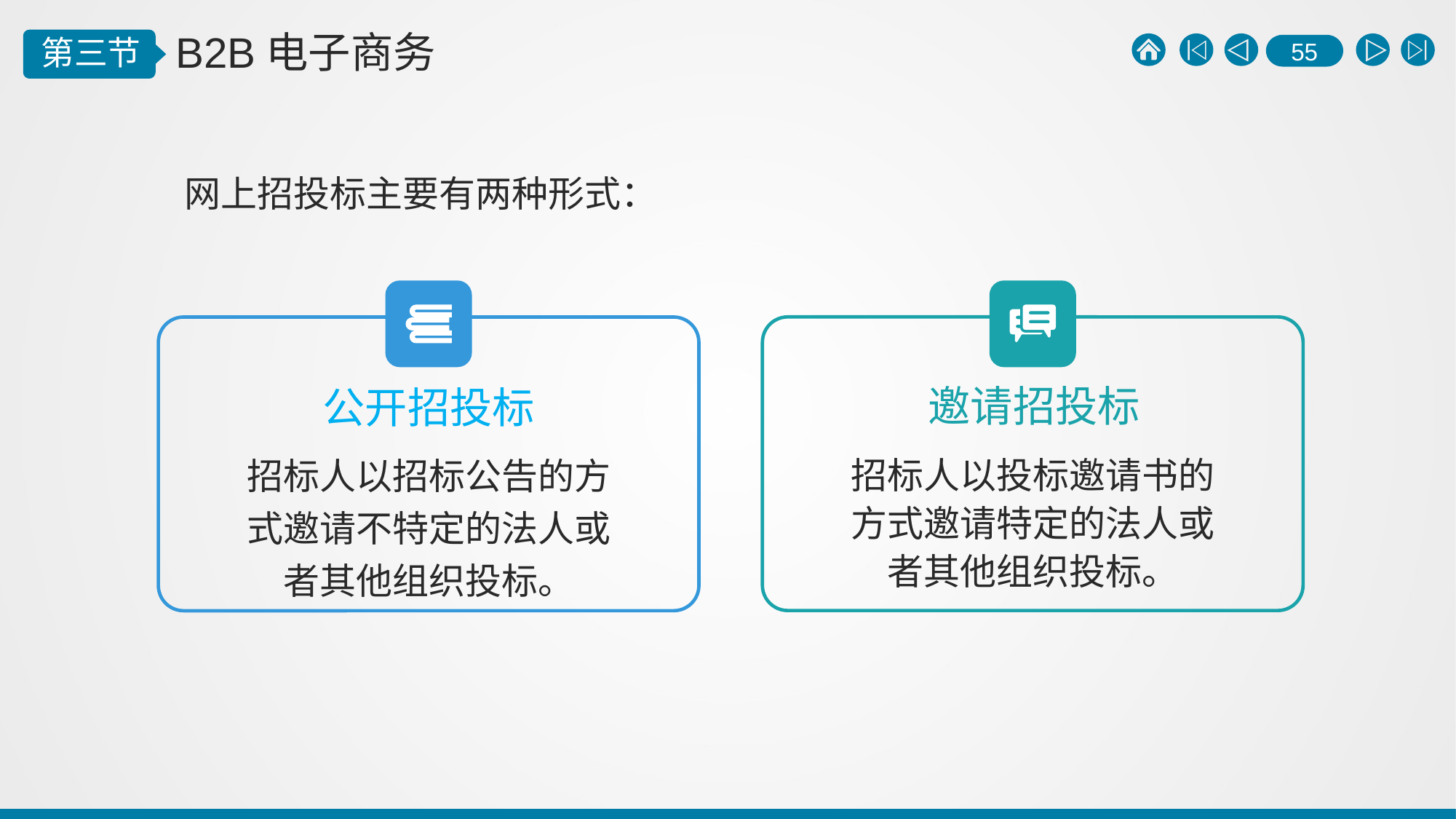

网上招投标主要有两种形式：

公开招投标
招标人以招标公告的方式邀请不特定的法人或者其他组织投标。

邀请招投标
招标人以投标邀请书的方式邀请特定的法人或者其他组织投标。